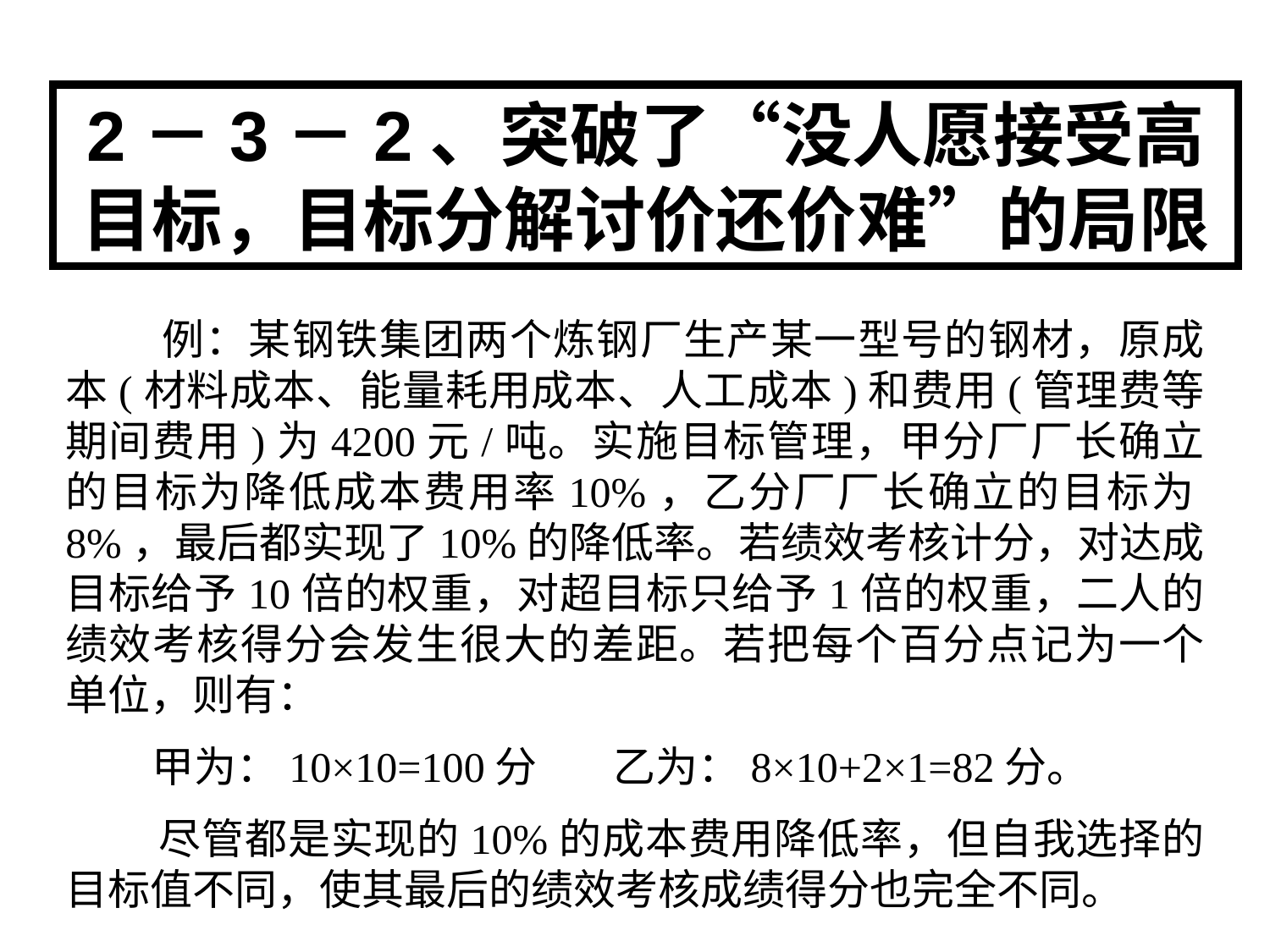

2－3－2、突破了“没人愿接受高目标，目标分解讨价还价难”的局限
        例：某钢铁集团两个炼钢厂生产某一型号的钢材，原成本(材料成本、能量耗用成本、人工成本)和费用(管理费等期间费用)为4200元/吨。实施目标管理，甲分厂厂长确立的目标为降低成本费用率10%，乙分厂厂长确立的目标为8%，最后都实现了10%的降低率。若绩效考核计分，对达成目标给予10倍的权重，对超目标只给予1倍的权重，二人的绩效考核得分会发生很大的差距。若把每个百分点记为一个单位，则有：
        甲为：10×10=100分        乙为：8×10+2×1=82分。
        尽管都是实现的10%的成本费用降低率，但自我选择的目标值不同，使其最后的绩效考核成绩得分也完全不同。